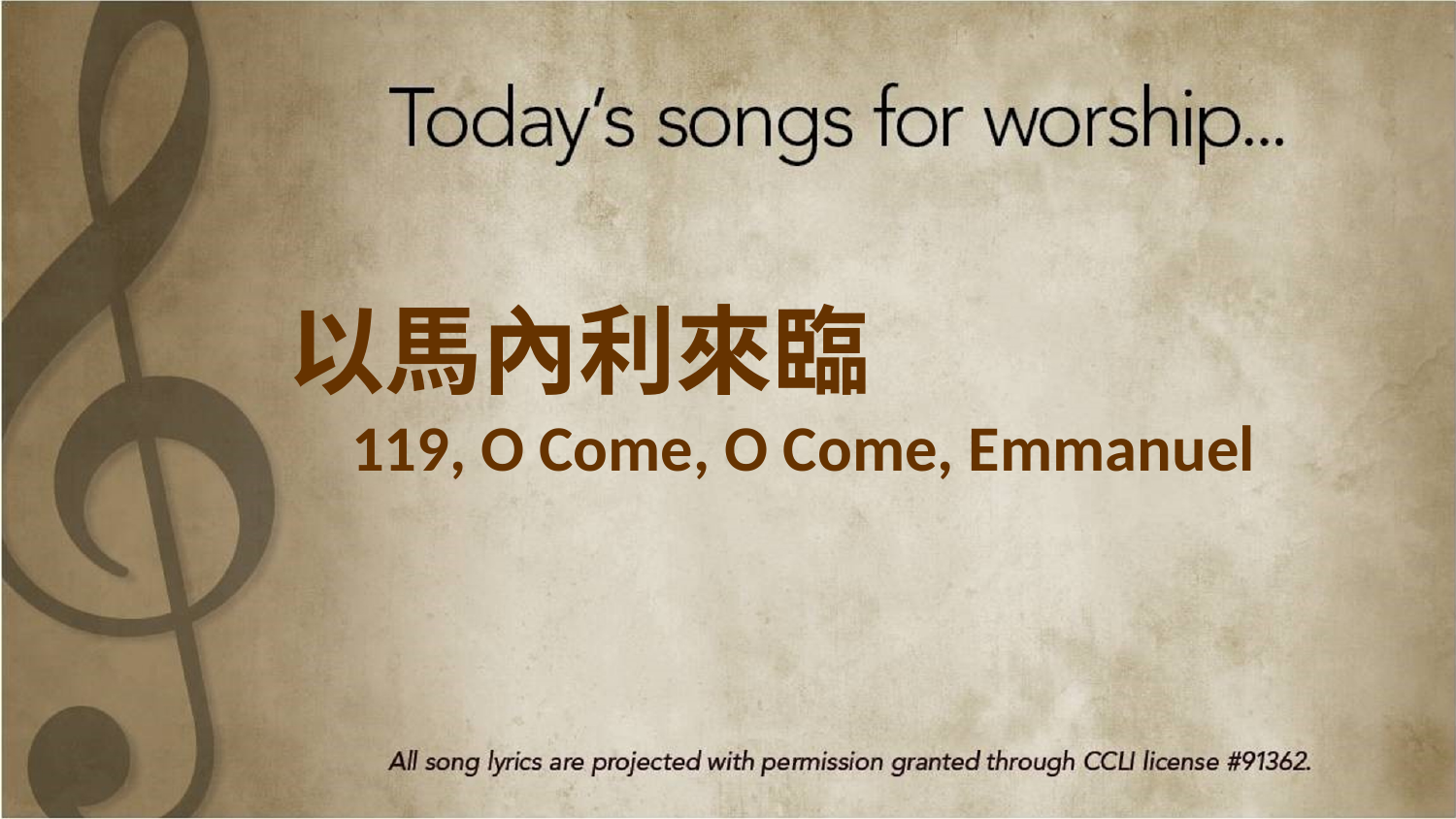

以馬內利來臨
119, O Come, O Come, Emmanuel